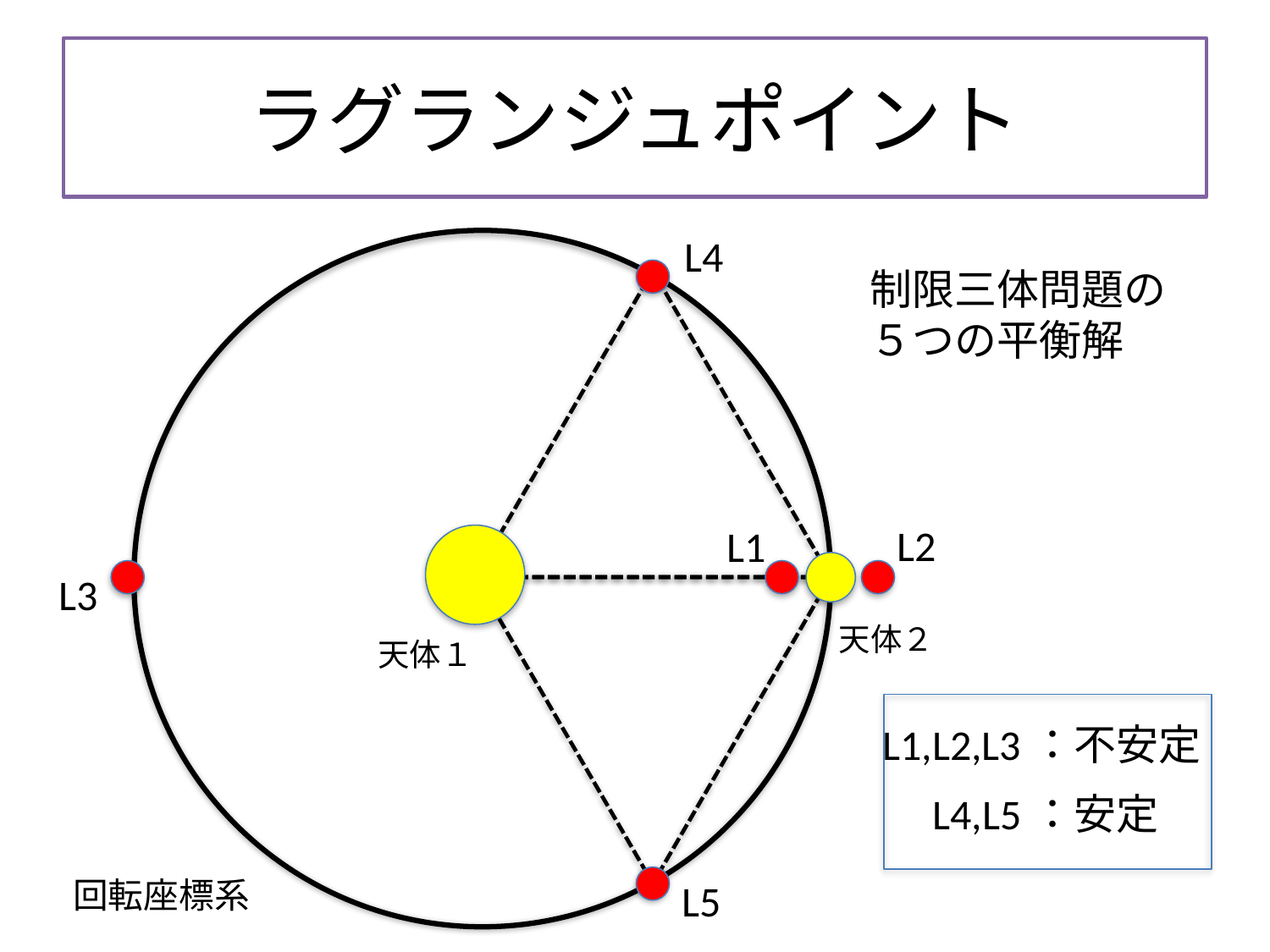

# ラグランジュポイント
L4

制限三体問題の
５つの平衡解

L2
L1

L3

天体２
天体１

L1,L2,L3：不安定
L4,L5：安定
回転座標系

L5